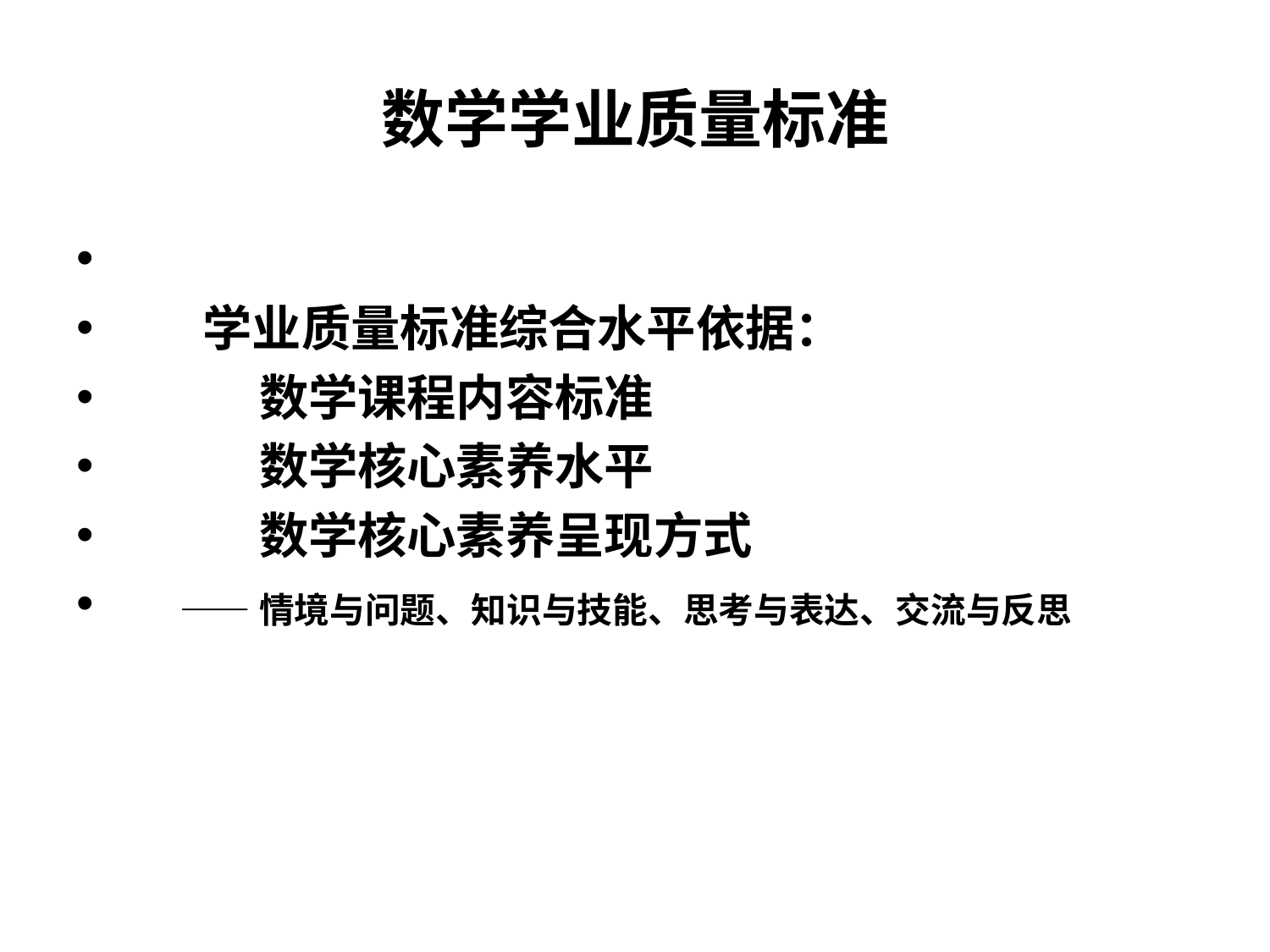

# 数学学业质量标准

      学业质量标准综合水平依据：
           数学课程内容标准
           数学核心素养水平
           数学核心素养呈现方式
     ——情境与问题、知识与技能、思考与表达、交流与反思